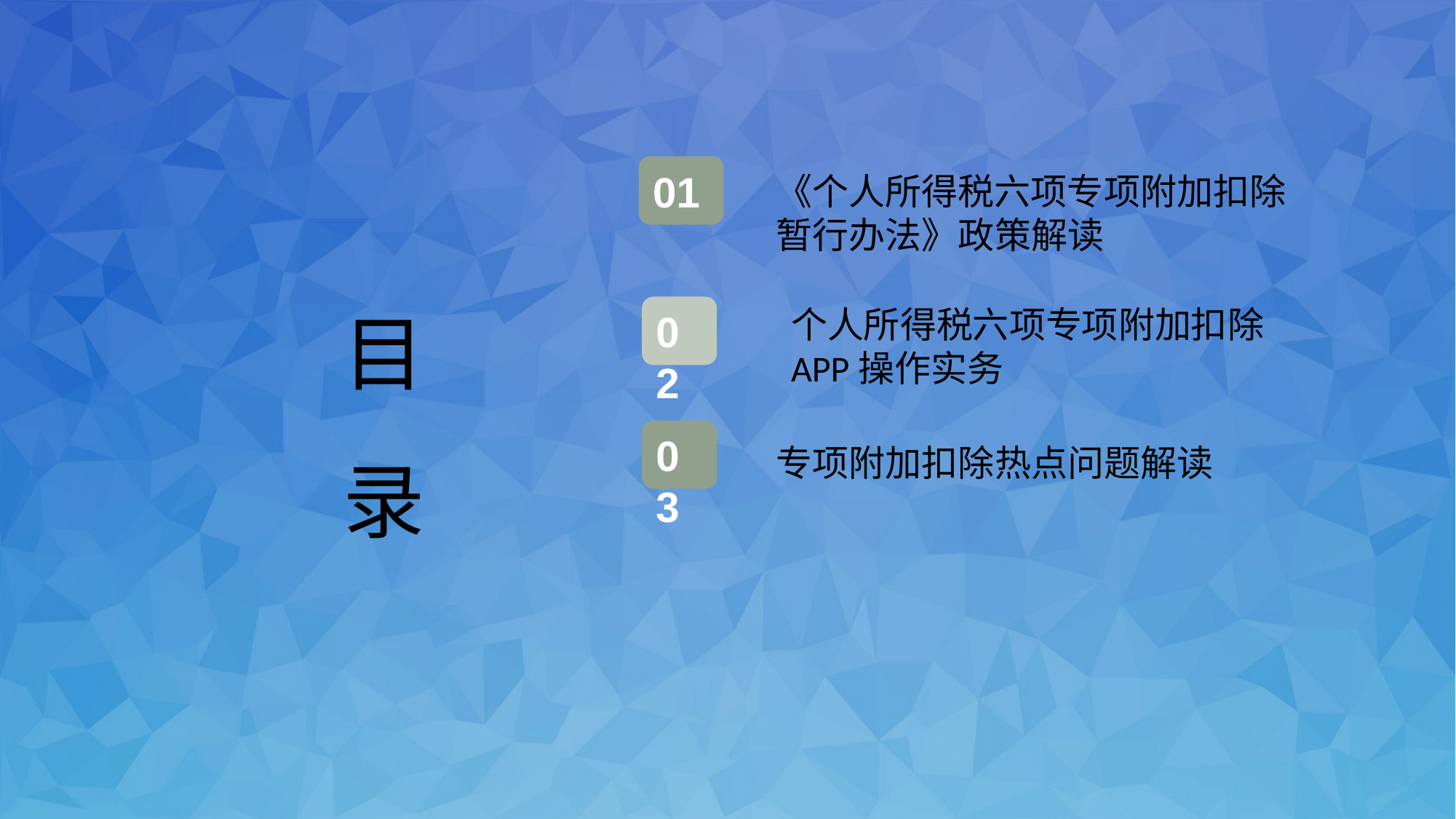

01
《个人所得税六项专项附加扣除暂行办法》政策解读
目录
02
个人所得税六项专项附加扣除APP操作实务
03
专项附加扣除热点问题解读